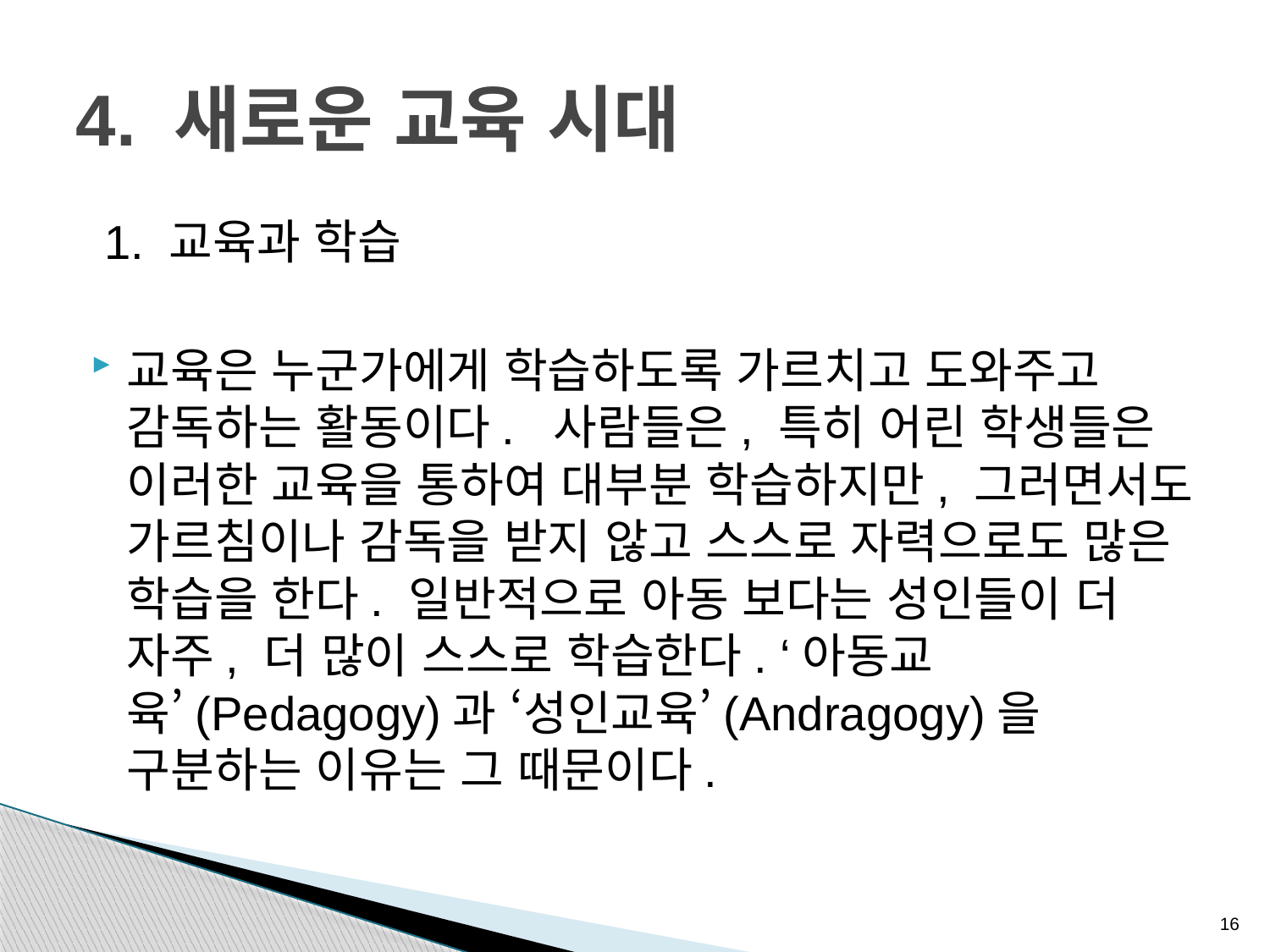

# 4. 새로운 교육 시대
 1. 교육과 학습

교육은 누군가에게 학습하도록 가르치고 도와주고 감독하는 활동이다.  사람들은, 특히 어린 학생들은 이러한 교육을 통하여 대부분 학습하지만, 그러면서도 가르침이나 감독을 받지 않고 스스로 자력으로도 많은 학습을 한다. 일반적으로 아동 보다는 성인들이 더 자주, 더 많이 스스로 학습한다. ‘아동교육’(Pedagogy)과 ‘성인교육’(Andragogy)을 구분하는 이유는 그 때문이다.
16